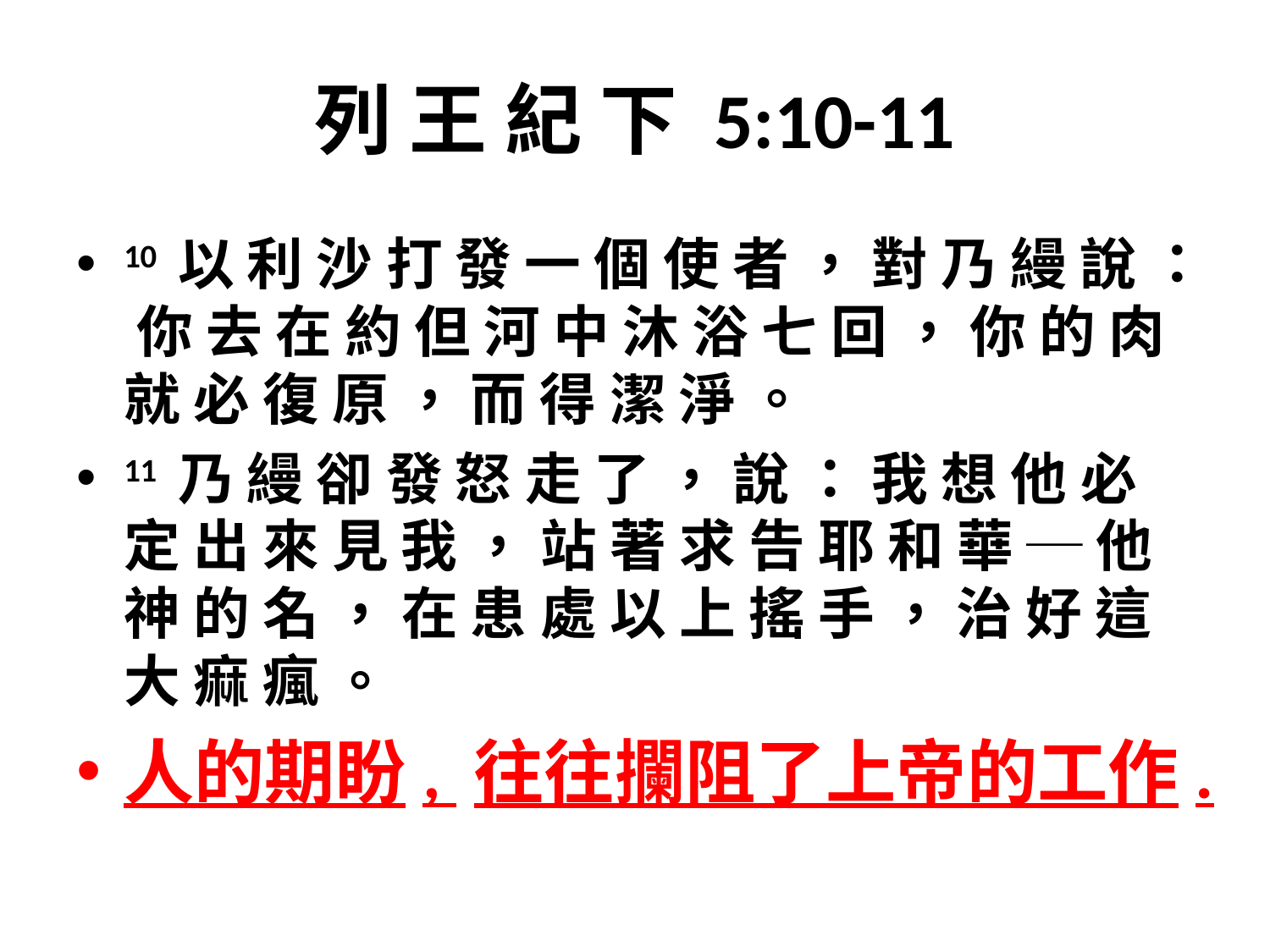

# 列 王 紀 下 5:10-11
10 以 利 沙 打 發 一 個 使 者 ， 對 乃 縵 說 ： 你 去 在 約 但 河 中 沐 浴 七 回 ， 你 的 肉 就 必 復 原 ， 而 得 潔 淨 。
11 乃 縵 卻 發 怒 走 了 ， 說 ： 我 想 他 必 定 出 來 見 我 ， 站 著 求 告 耶 和 華 ─ 他 神 的 名 ， 在 患 處 以 上 搖 手 ， 治 好 這 大 痲 瘋 。
人的期盼, 往往攔阻了上帝的工作.